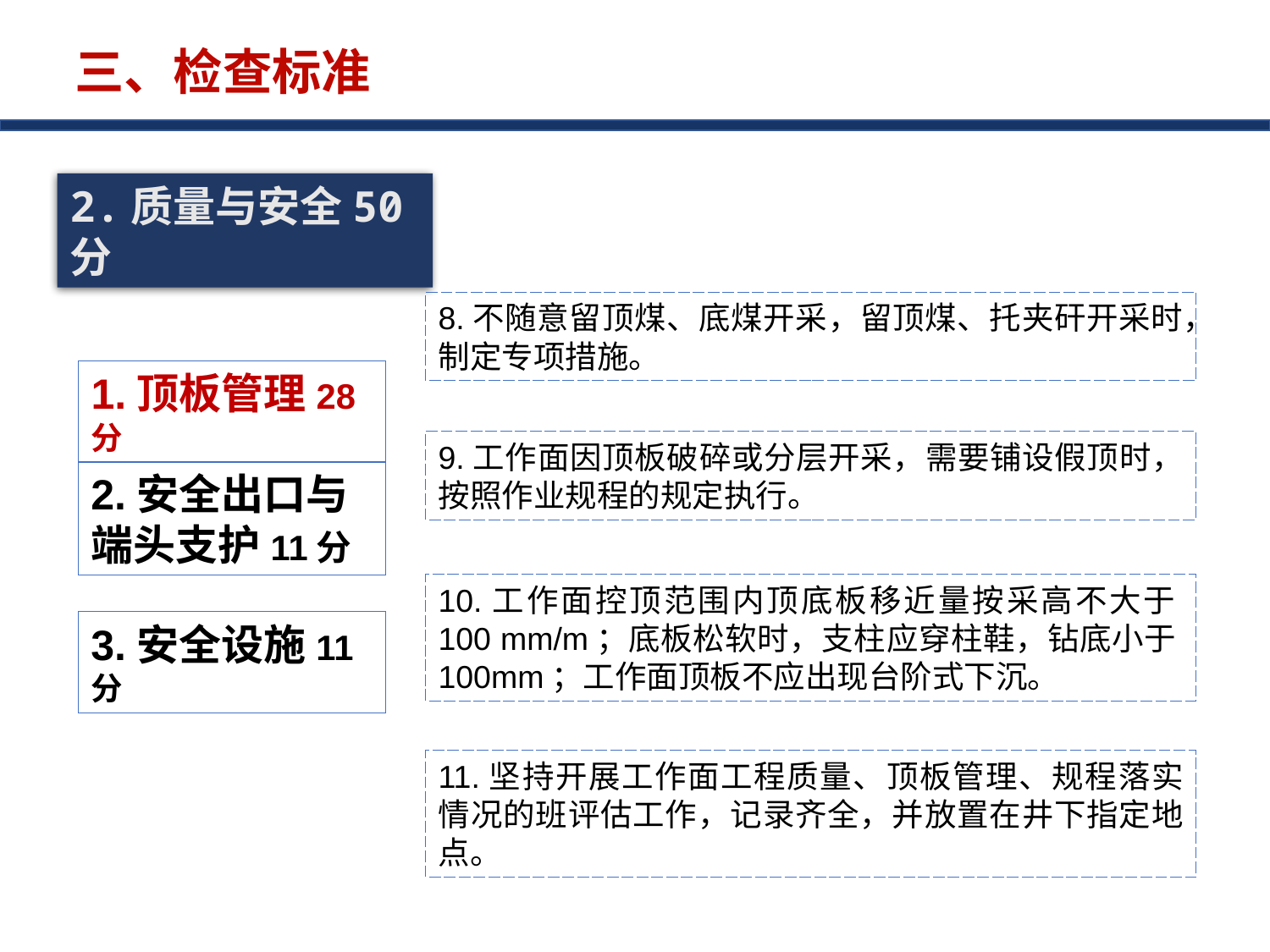

三、检查标准

2.质量与安全50分
8.不随意留顶煤、底煤开采，留顶煤、托夹矸开采时，制定专项措施。
1.顶板管理28分
9.工作面因顶板破碎或分层开采，需要铺设假顶时，按照作业规程的规定执行。
2.安全出口与
端头支护11分
10.工作面控顶范围内顶底板移近量按采高不大于100 mm/m；底板松软时，支柱应穿柱鞋，钻底小于100mm；工作面顶板不应出现台阶式下沉。
3.安全设施11分
11.坚持开展工作面工程质量、顶板管理、规程落实情况的班评估工作，记录齐全，并放置在井下指定地点。